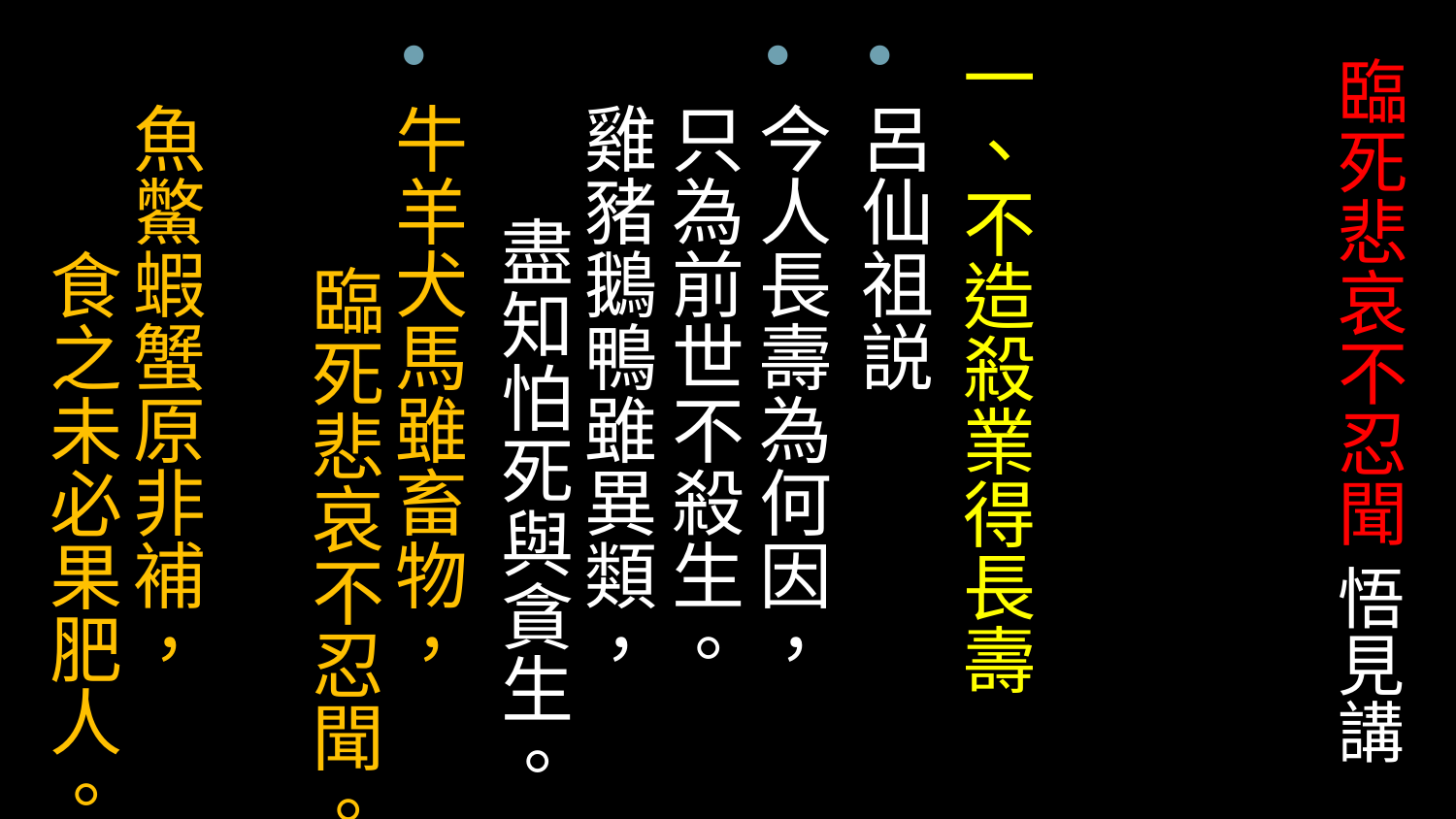

一、不造殺業得長壽
呂仙祖説
今人長壽為何因，  只為前世不殺生。
雞豬鵝鴨雖異類，              盡知怕死與貪生。
牛羊犬馬雖畜物，                 臨死悲哀不忍聞。
魚鱉蝦蟹原非補，                食之未必果肥人。
# 臨死悲哀不忍聞 悟見講